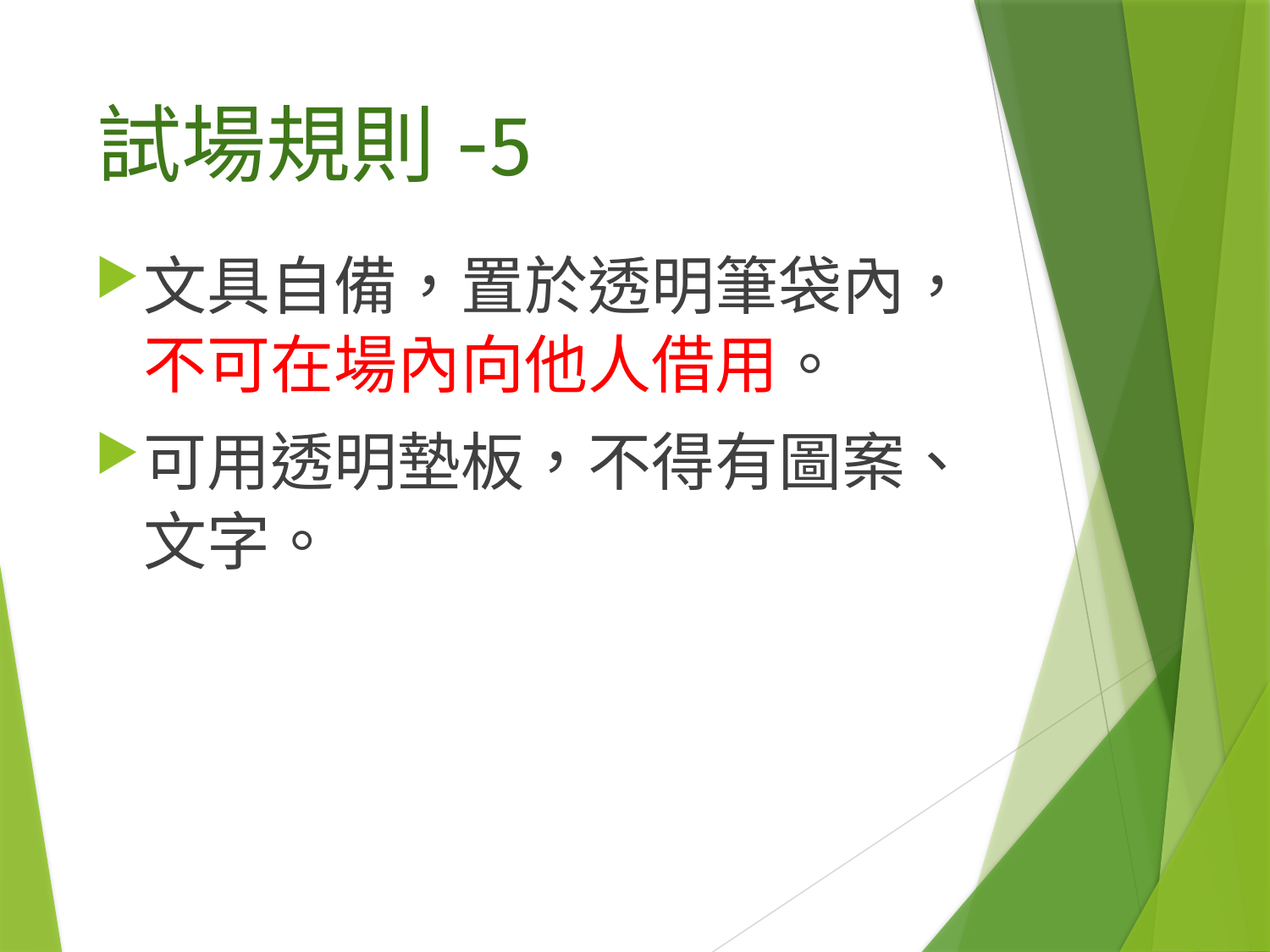

# 試場規則-5
文具自備，置於透明筆袋內，不可在場內向他人借用。
可用透明墊板，不得有圖案、文字。